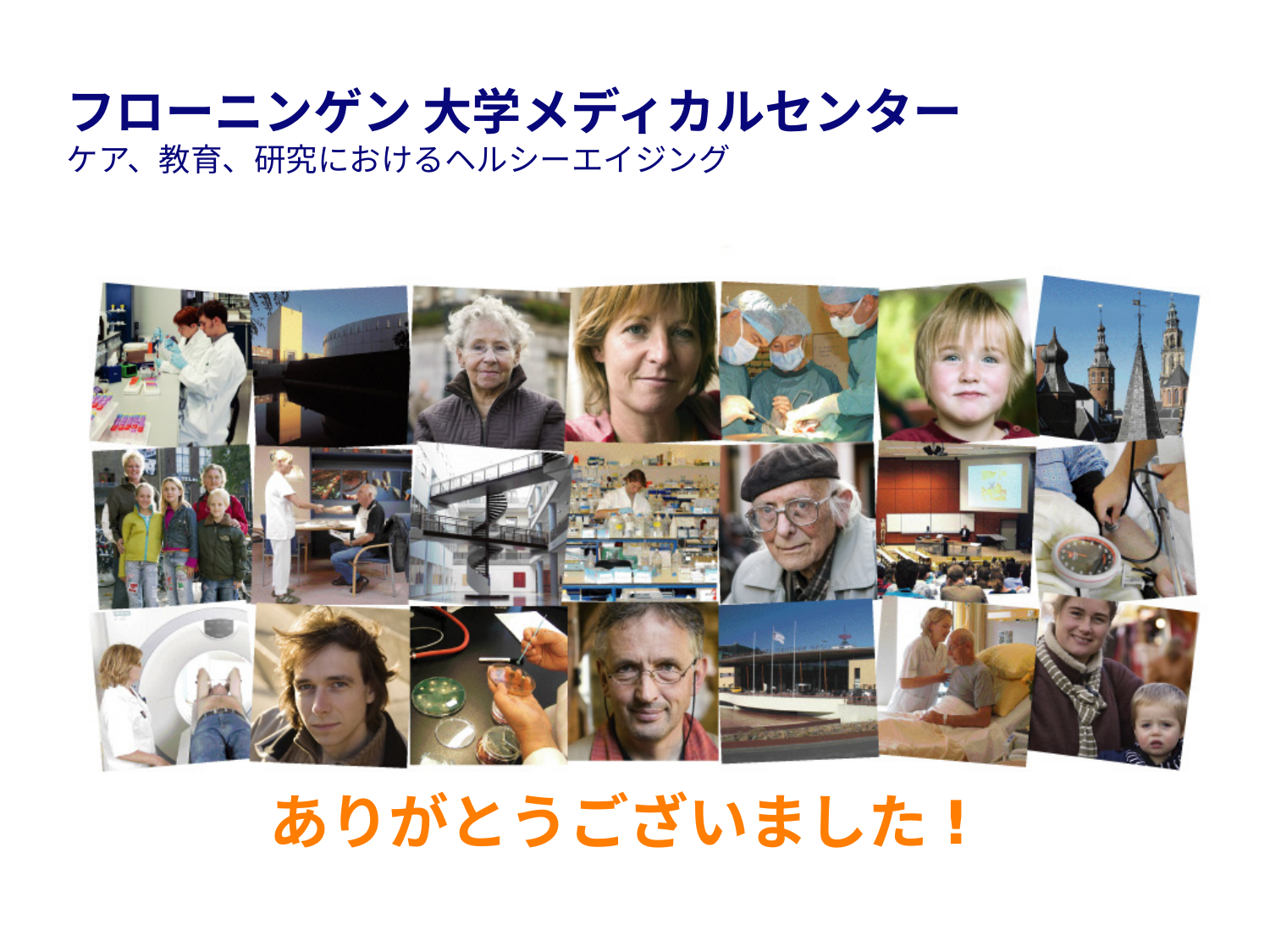

フローニンゲン 大学メディカルセンター
ケア、教育、研究におけるヘルシーエイジング
ありがとうございました!